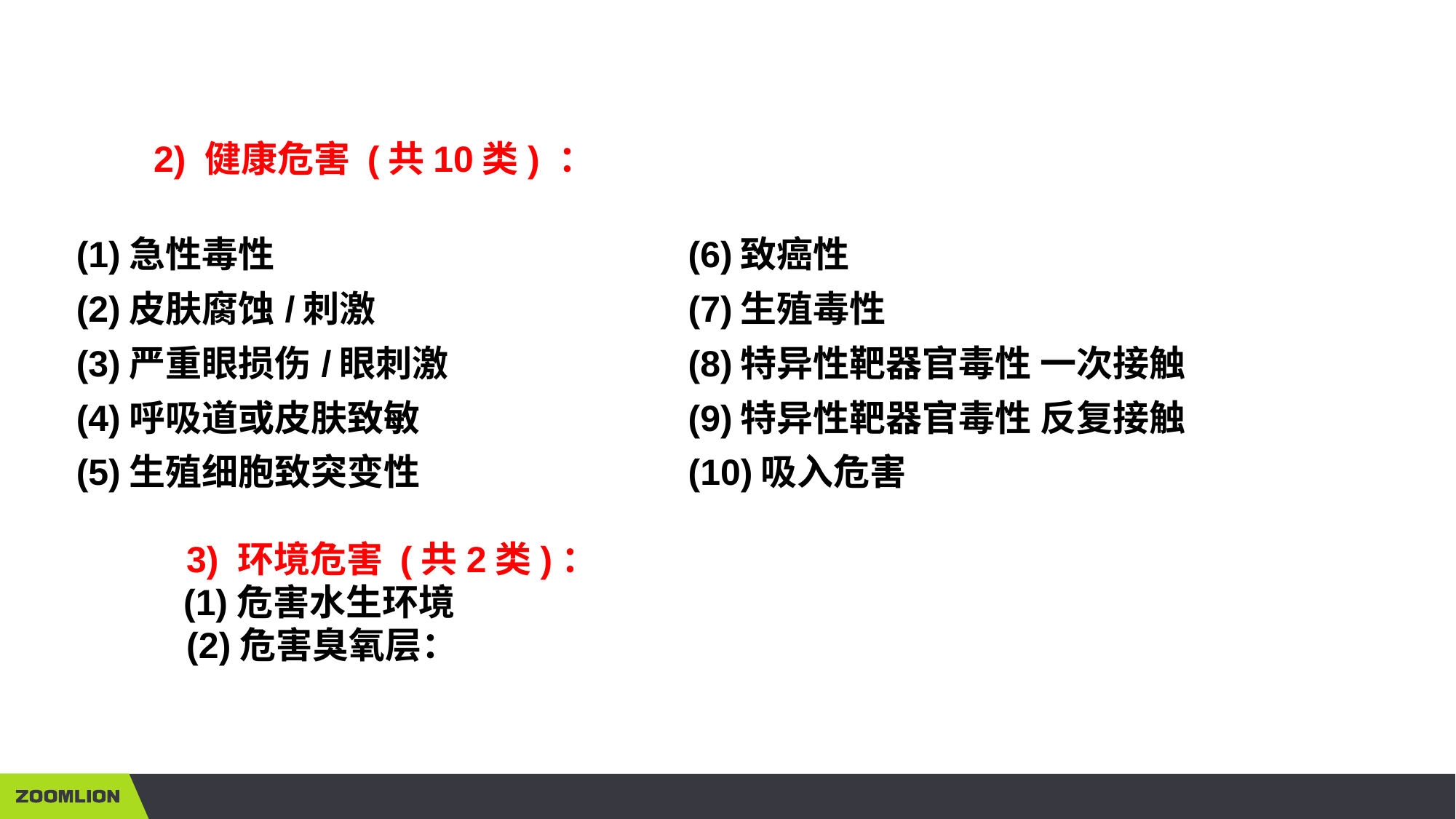

2) 健康危害 (共10类) ：
| (1)急性毒性 | (6)致癌性 |
| --- | --- |
| (2)皮肤腐蚀/刺激 | (7)生殖毒性 |
| (3)严重眼损伤/眼刺激 | (8)特异性靶器官毒性 一次接触 |
| (4)呼吸道或皮肤致敏 | (9)特异性靶器官毒性 反复接触 |
| (5)生殖细胞致突变性 | (10)吸入危害 |
 3) 环境危害 (共2类)：
 (1)危害水生环境
 (2)危害臭氧层：